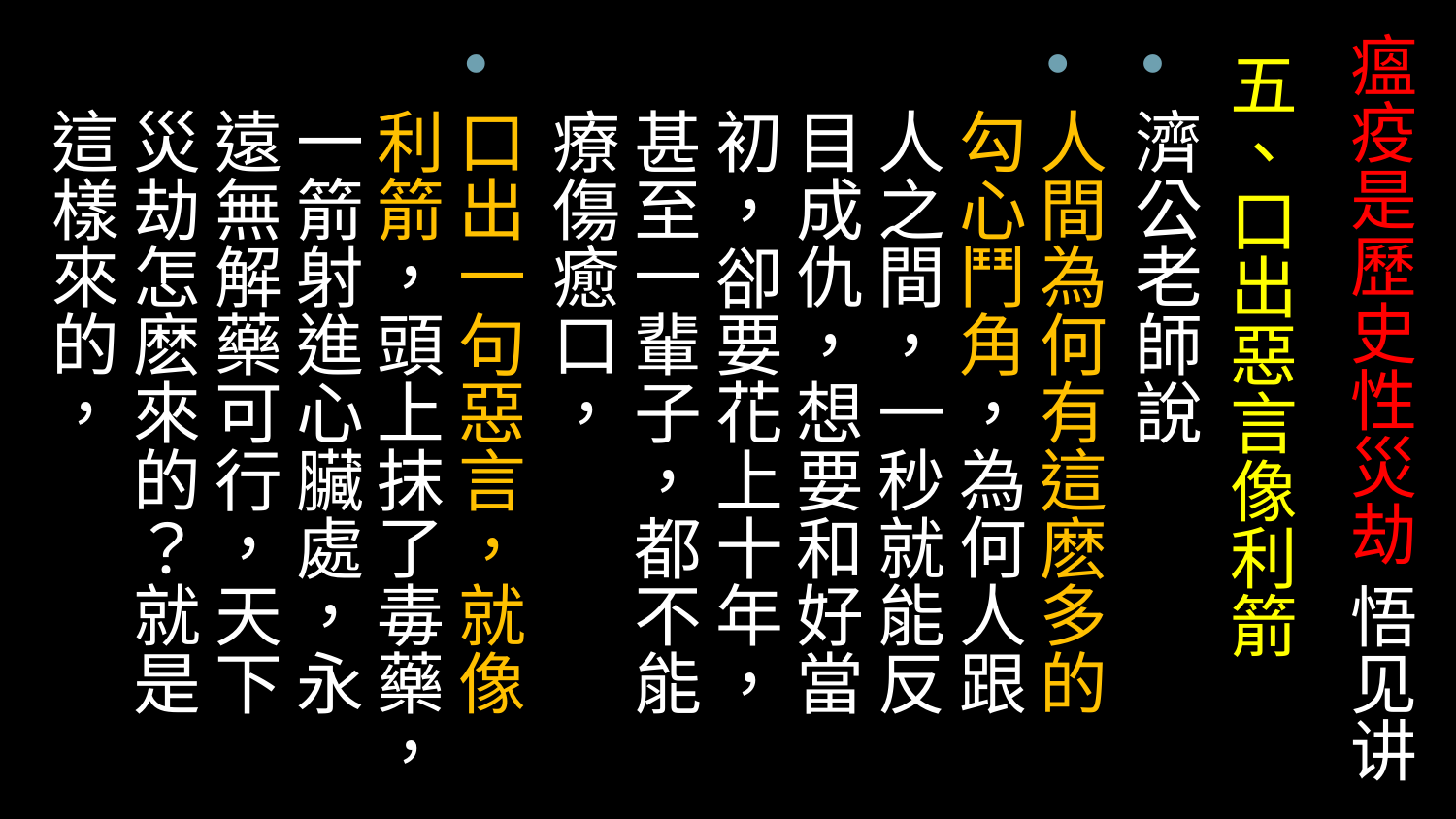

# 瘟疫是歷史性災劫 悟见讲
五、口出惡言像利箭
濟公老師說
人間為何有這麽多的勾心鬥角，為何人跟人之間，一秒就能反目成仇，想要和好當初，卻要花上十年，甚至一輩子，都不能療傷癒口，
口出一句惡言，就像利箭，頭上抹了毒藥，一箭射進心臟處，永遠無解藥可行，天下災劫怎麽來的？就是這樣來的，